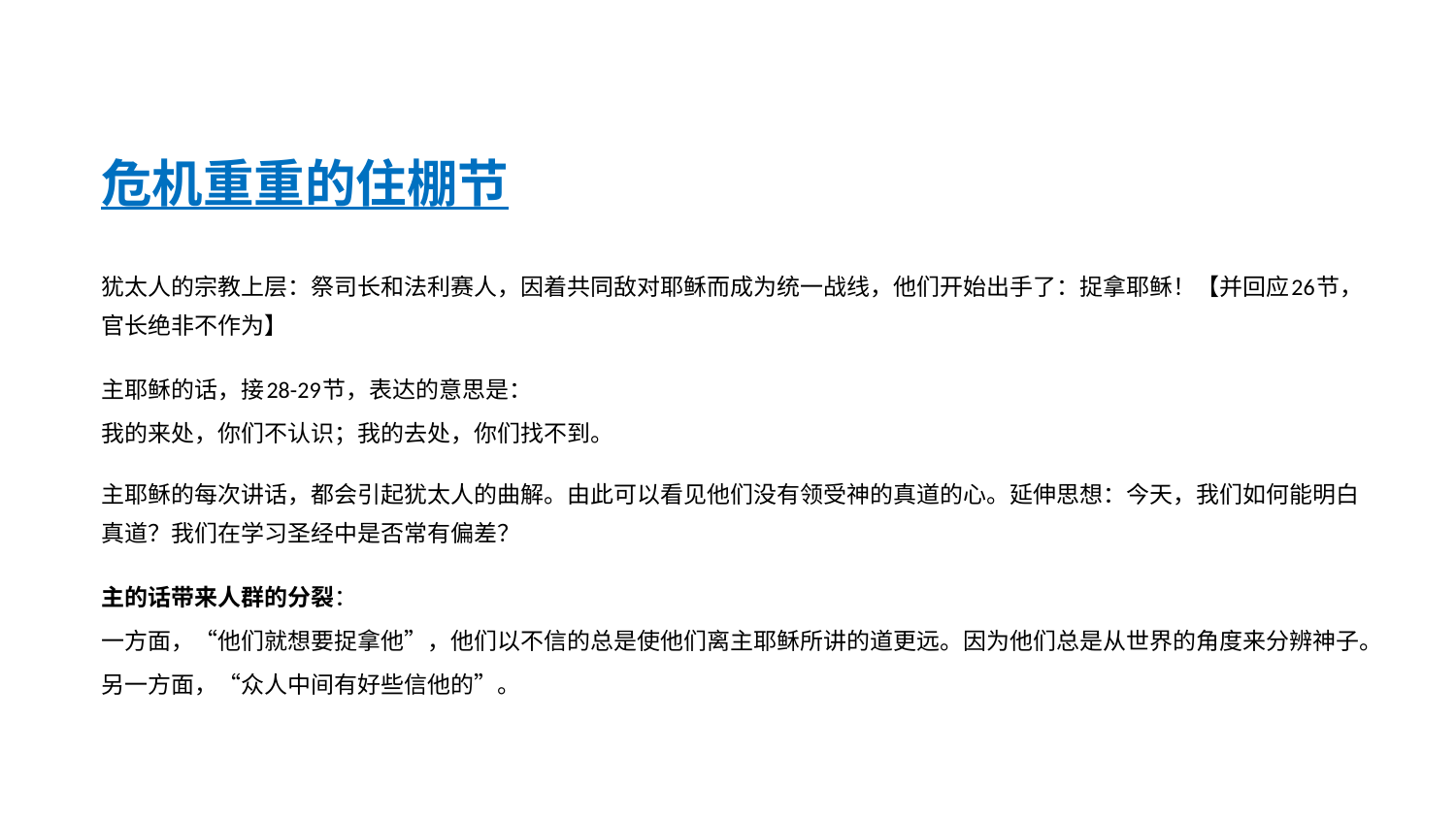

危机重重的住棚节

犹太人的宗教上层：祭司长和法利赛人，因着共同敌对耶稣而成为统一战线，他们开始出手了：捉拿耶稣！【并回应26节，官长绝非不作为】

主耶稣的话，接28-29节，表达的意思是：
我的来处，你们不认识；我的去处，你们找不到。

主耶稣的每次讲话，都会引起犹太人的曲解。由此可以看见他们没有领受神的真道的心。延伸思想：今天，我们如何能明白真道？我们在学习圣经中是否常有偏差？

主的话带来人群的分裂：
一方面，“他们就想要捉拿他”，他们以不信的总是使他们离主耶稣所讲的道更远。因为他们总是从世界的角度来分辨神子。
另一方面，“众人中间有好些信他的”。